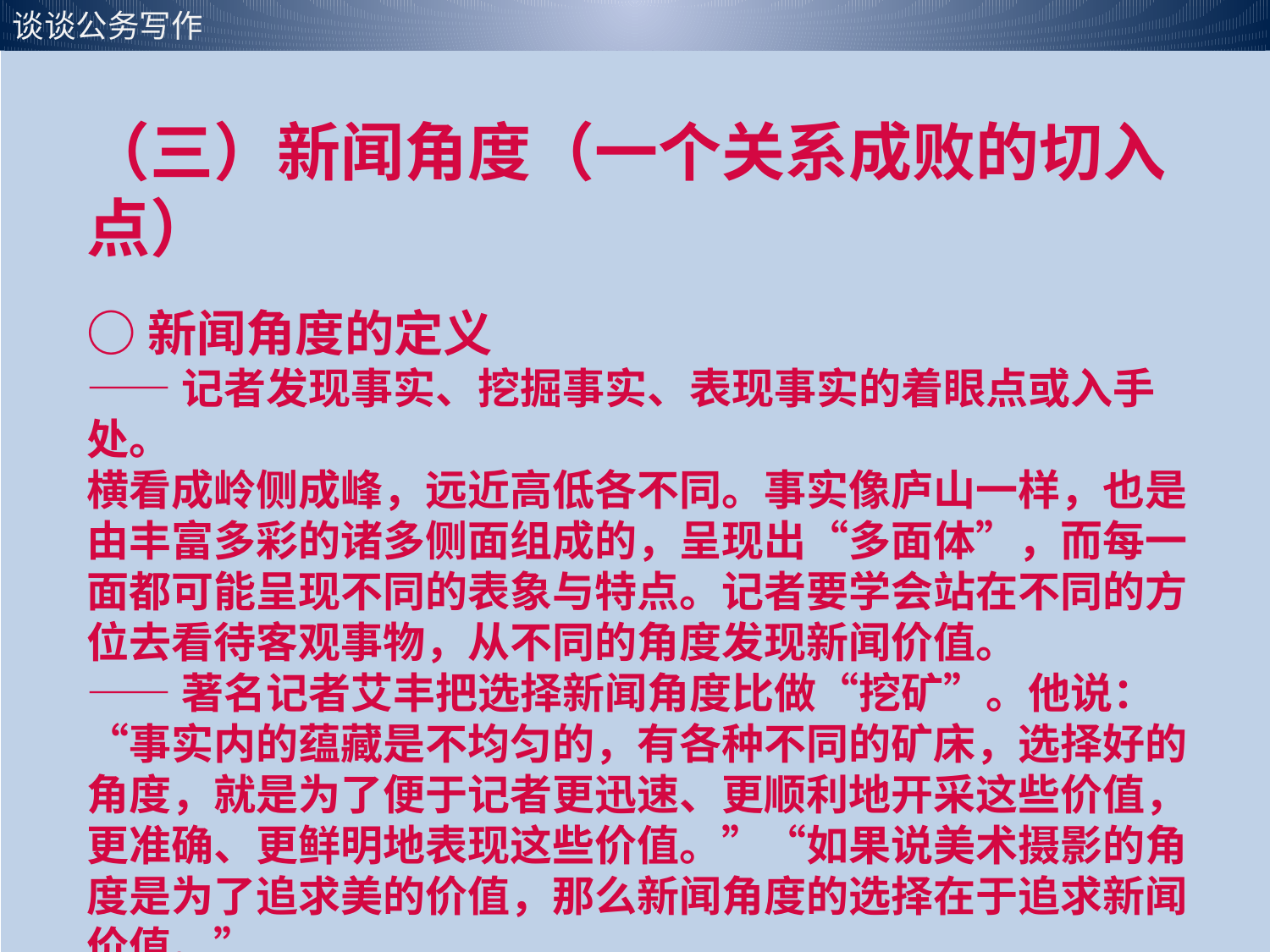

（三）新闻角度（一个关系成败的切入点）

○新闻角度的定义
——记者发现事实、挖掘事实、表现事实的着眼点或入手处。
横看成岭侧成峰，远近高低各不同。事实像庐山一样，也是由丰富多彩的诸多侧面组成的，呈现出“多面体”，而每一面都可能呈现不同的表象与特点。记者要学会站在不同的方位去看待客观事物，从不同的角度发现新闻价值。
——著名记者艾丰把选择新闻角度比做“挖矿”。他说：“事实内的蕴藏是不均匀的，有各种不同的矿床，选择好的角度，就是为了便于记者更迅速、更顺利地开采这些价值，更准确、更鲜明地表现这些价值。”“如果说美术摄影的角度是为了追求美的价值，那么新闻角度的选择在于追求新闻价值。”